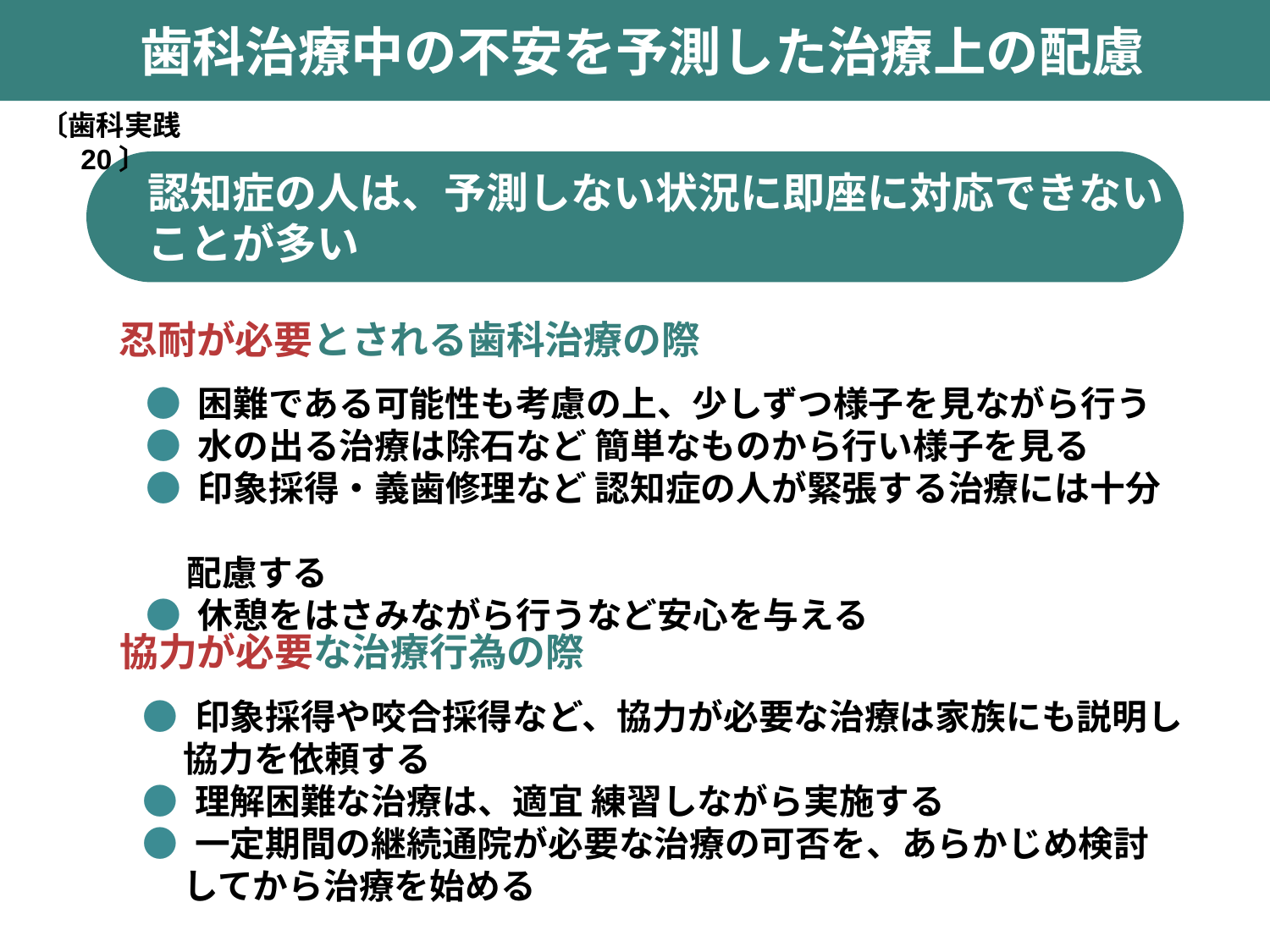

歯科治療中の不安を予測した治療上の配慮
〔歯科実践20〕
  認知症の人は、予測しない状況に即座に対応できない
  ことが多い
忍耐が必要とされる歯科治療の際
● 困難である可能性も考慮の上、少しずつ様子を見ながら行う
● 水の出る治療は除石など 簡単なものから行い様子を見る
● 印象採得・義歯修理など 認知症の人が緊張する治療には十分
    配慮する
● 休憩をはさみながら行うなど安心を与える
協力が必要な治療行為の際
● 印象採得や咬合採得など、協力が必要な治療は家族にも説明し
    協力を依頼する
● 理解困難な治療は、適宜 練習しながら実施する
● 一定期間の継続通院が必要な治療の可否を、あらかじめ検討
    してから治療を始める